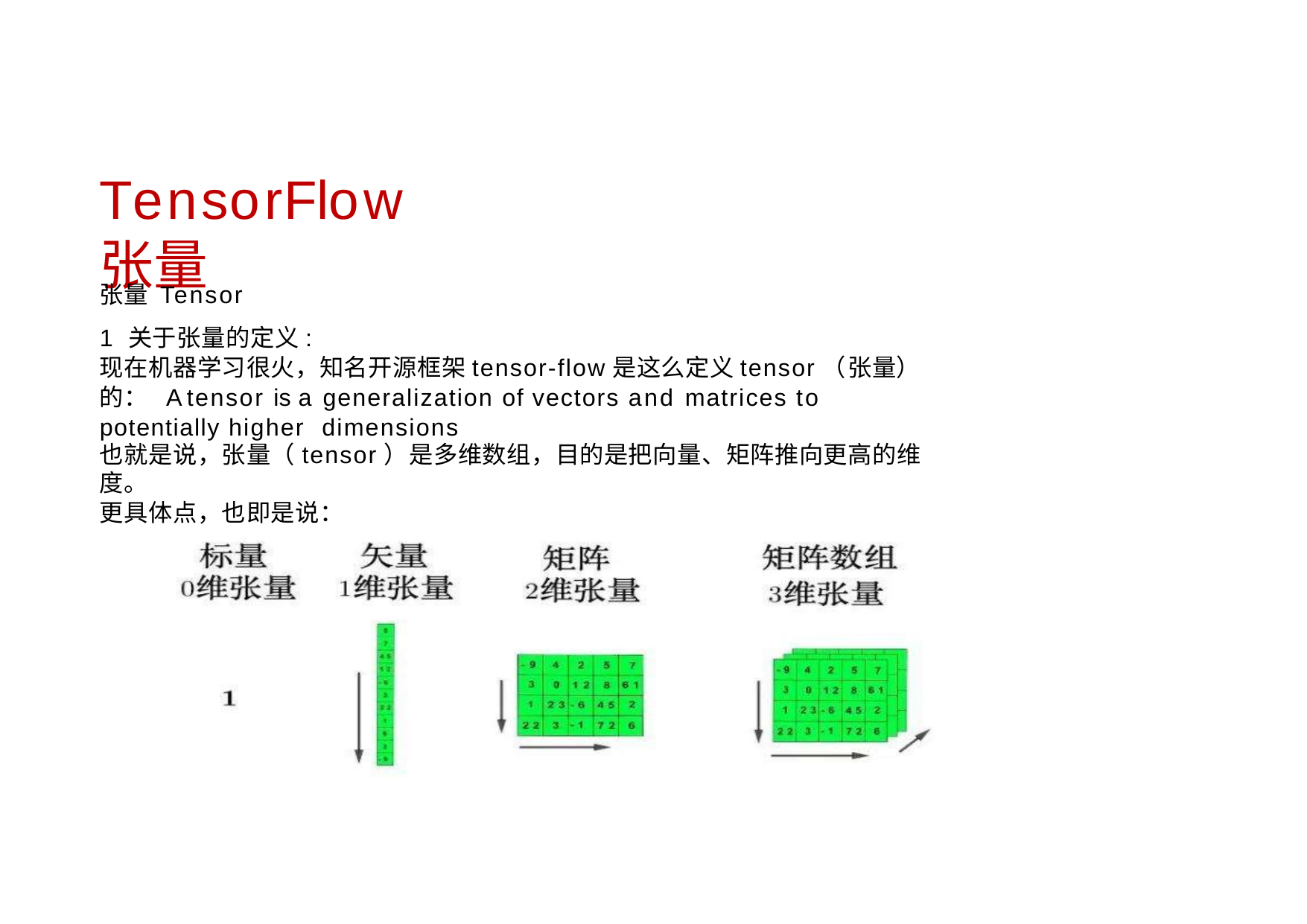

# TensorFlow张量
张量 Tensor
1 关于张量的定义:
现在机器学习很火，知名开源框架tensor-flow是这么定义tensor（张量）的：  A tensor is a generalization of vectors and matrices to potentially higher  dimensions
也就是说，张量（tensor）是多维数组，目的是把向量、矩阵推向更高的维度。
更具体点，也即是说：